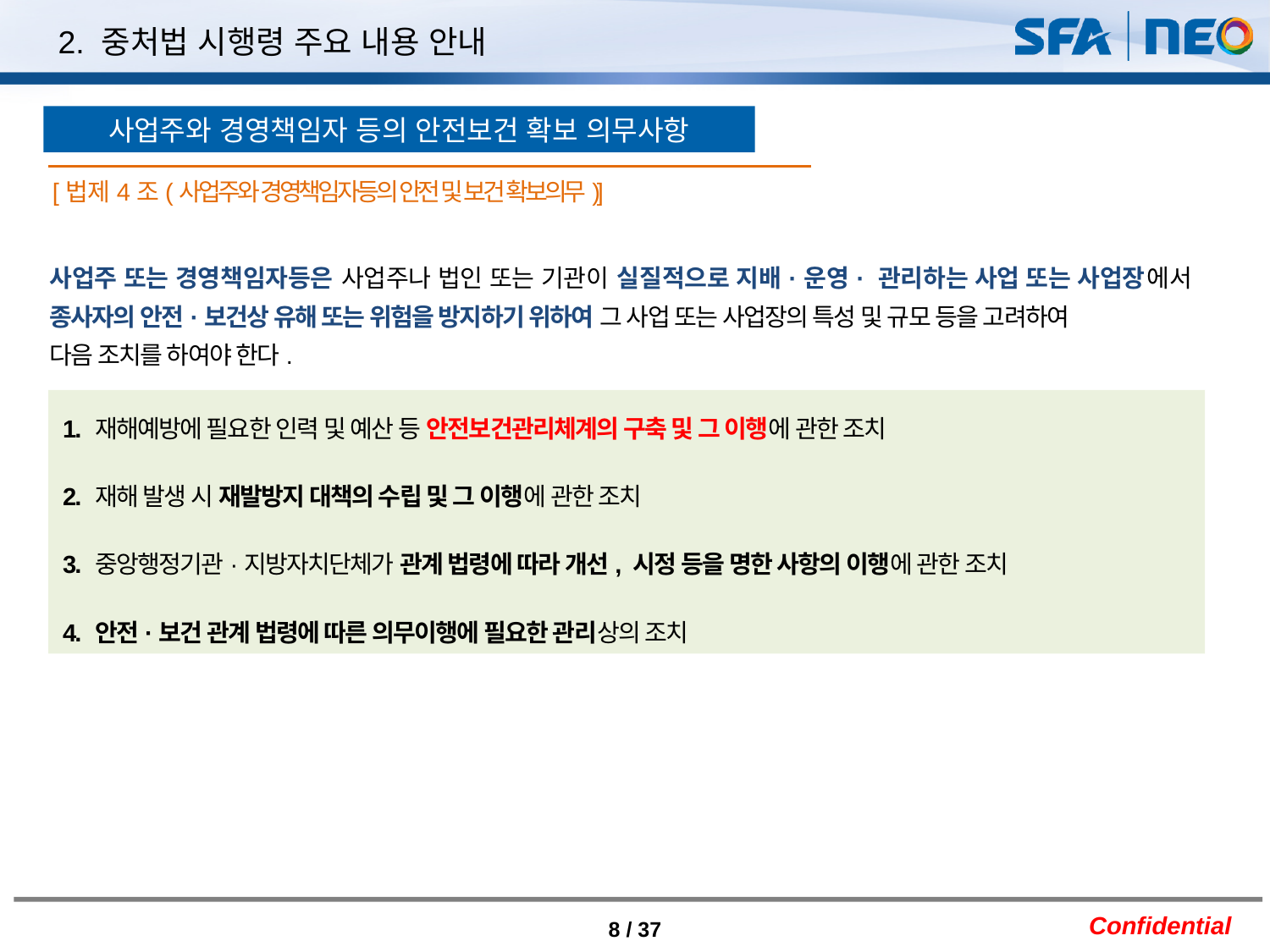

2. 중처법 시행령 주요 내용 안내
사업주와 경영책임자 등의 안전보건 확보 의무사항
[법 제4조(사업주와 경영책임자등의 안전 및 보건 확보의무)]
사업주 또는 경영책임자등은 사업주나 법인 또는 기관이 실질적으로 지배·운영· 관리하는 사업 또는 사업장에서 종사자의 안전·보건상 유해 또는 위험을 방지하기 위하여 그 사업 또는 사업장의 특성 및 규모 등을 고려하여
다음 조치를 하여야 한다.

1. 재해예방에 필요한 인력 및 예산 등 안전보건관리체계의 구축 및 그 이행에 관한 조치
2. 재해 발생 시 재발방지 대책의 수립 및 그 이행에 관한 조치
3. 중앙행정기관·지방자치단체가 관계 법령에 따라 개선, 시정 등을 명한 사항의 이행에 관한 조치
4. 안전·보건 관계 법령에 따른 의무이행에 필요한 관리상의 조치